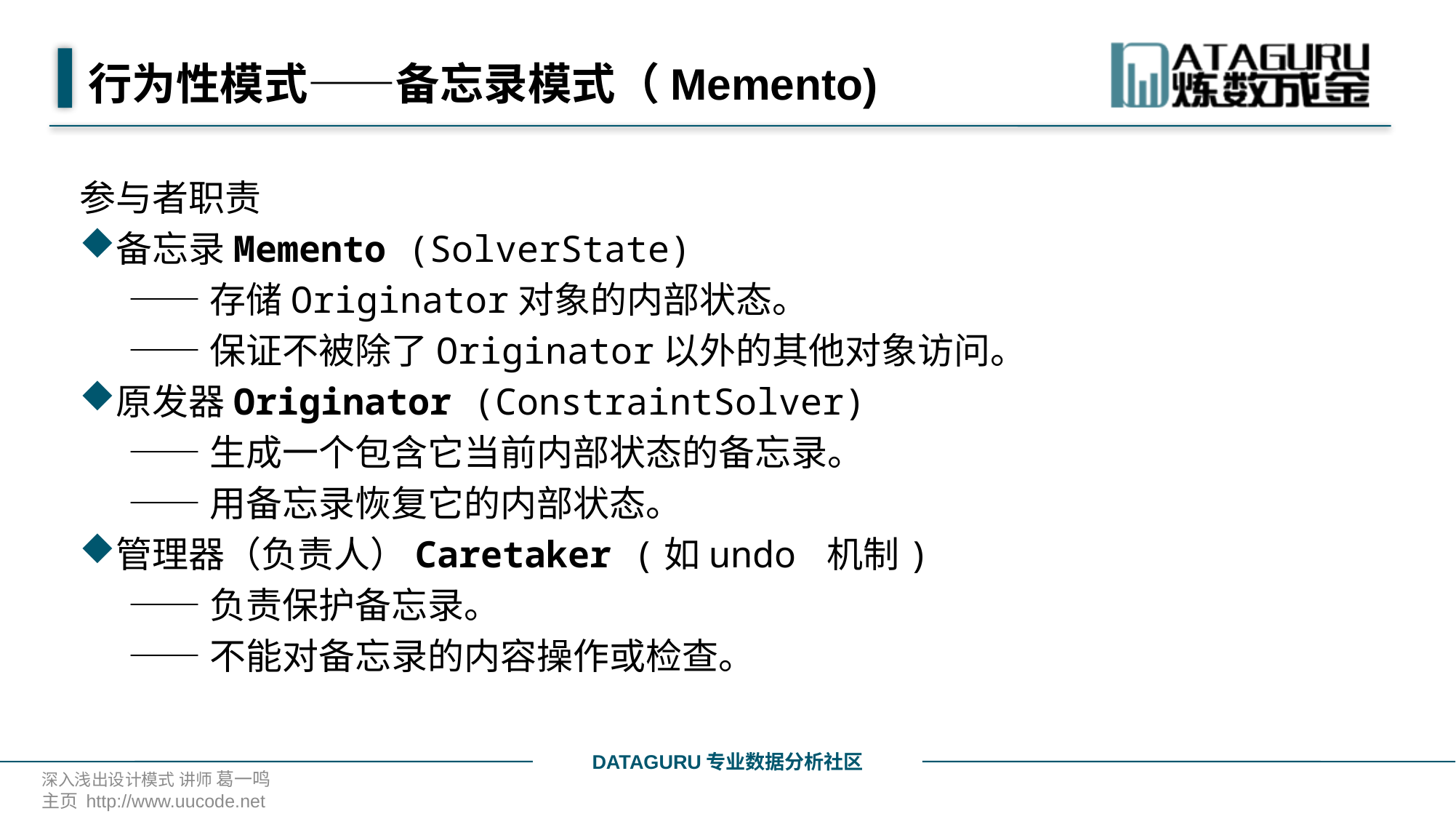

# 行为性模式——备忘录模式（Memento)
参与者职责
备忘录Memento (SolverState)
      ——存储Originator对象的内部状态。
      ——保证不被除了Originator以外的其他对象访问。
原发器Originator (ConstraintSolver)
      ——生成一个包含它当前内部状态的备忘录。
      ——用备忘录恢复它的内部状态。
管理器（负责人）Caretaker (如undo 机制)
      ——负责保护备忘录。
      ——不能对备忘录的内容操作或检查。